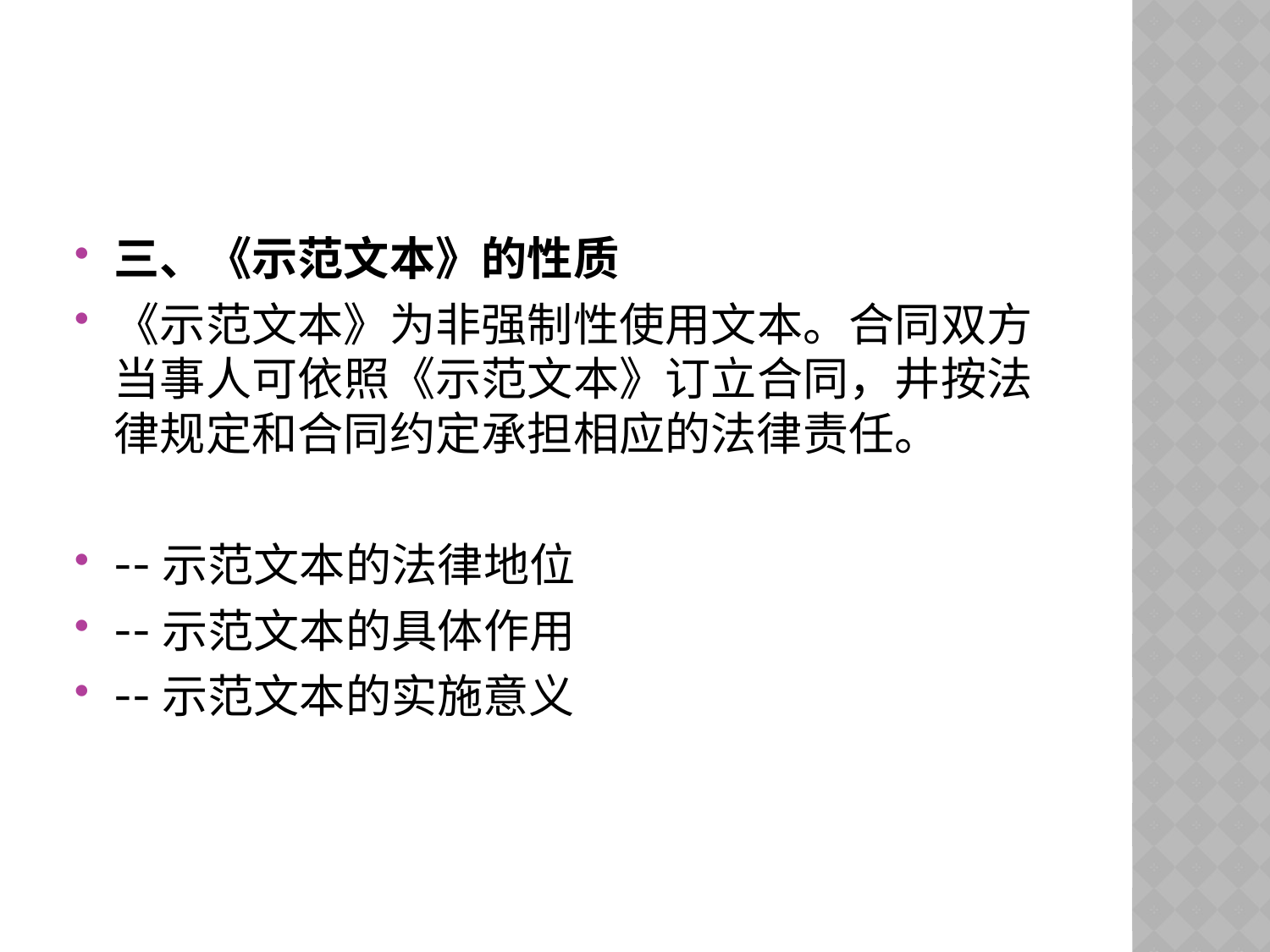

#
三、《示范文本》的性质
《示范文本》为非强制性使用文本。合同双方当事人可依照《示范文本》订立合同，井按法律规定和合同约定承担相应的法律责任。

--示范文本的法律地位
--示范文本的具体作用
--示范文本的实施意义